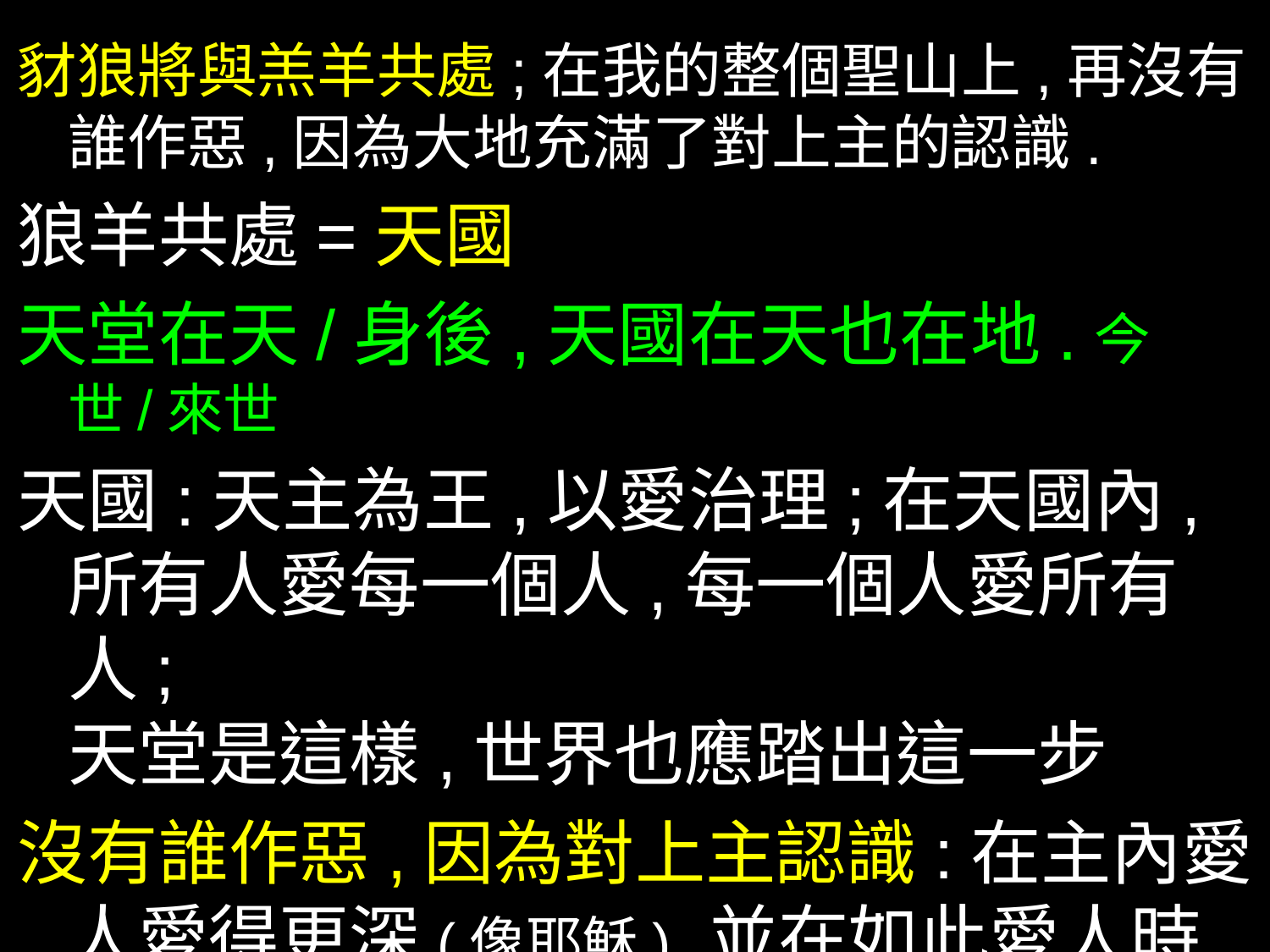

豺狼將與羔羊共處;在我的整個聖山上,再沒有誰作惡,因為大地充滿了對上主的認識.
狼羊共處=天國
天堂在天/身後,天國在天也在地.今世/來世
天國:天主為王,以愛治理;在天國內,所有人愛每一個人,每一個人愛所有人;
天堂是這樣,世界也應踏出這一步
沒有誰作惡,因為對上主認識:在主內愛人愛得更深(像耶穌),並在如此愛人時愛主